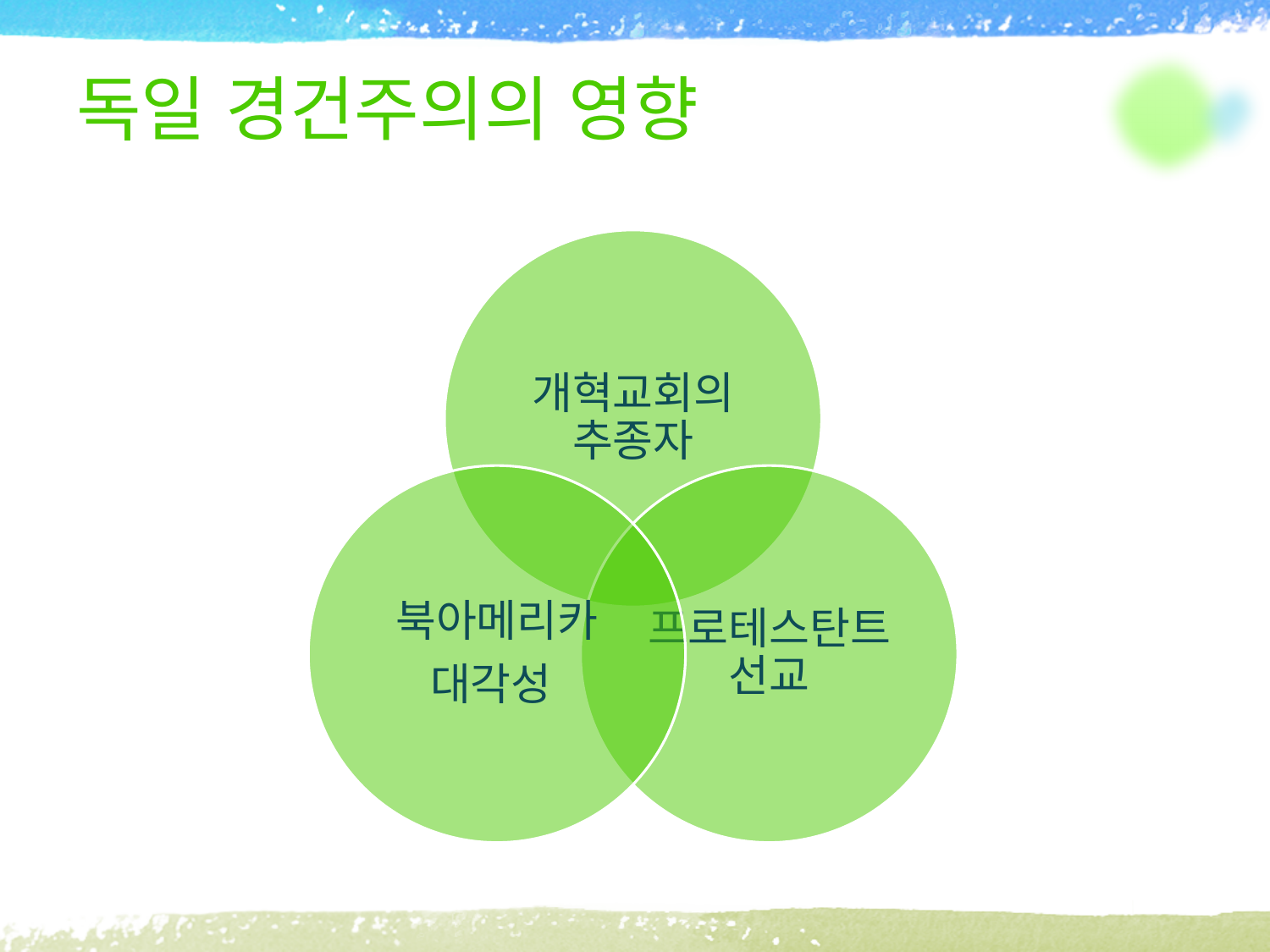

# 독일 경건주의의 영향
개혁교회의 추종자
북아메리카
대각성
프로테스탄트 선교